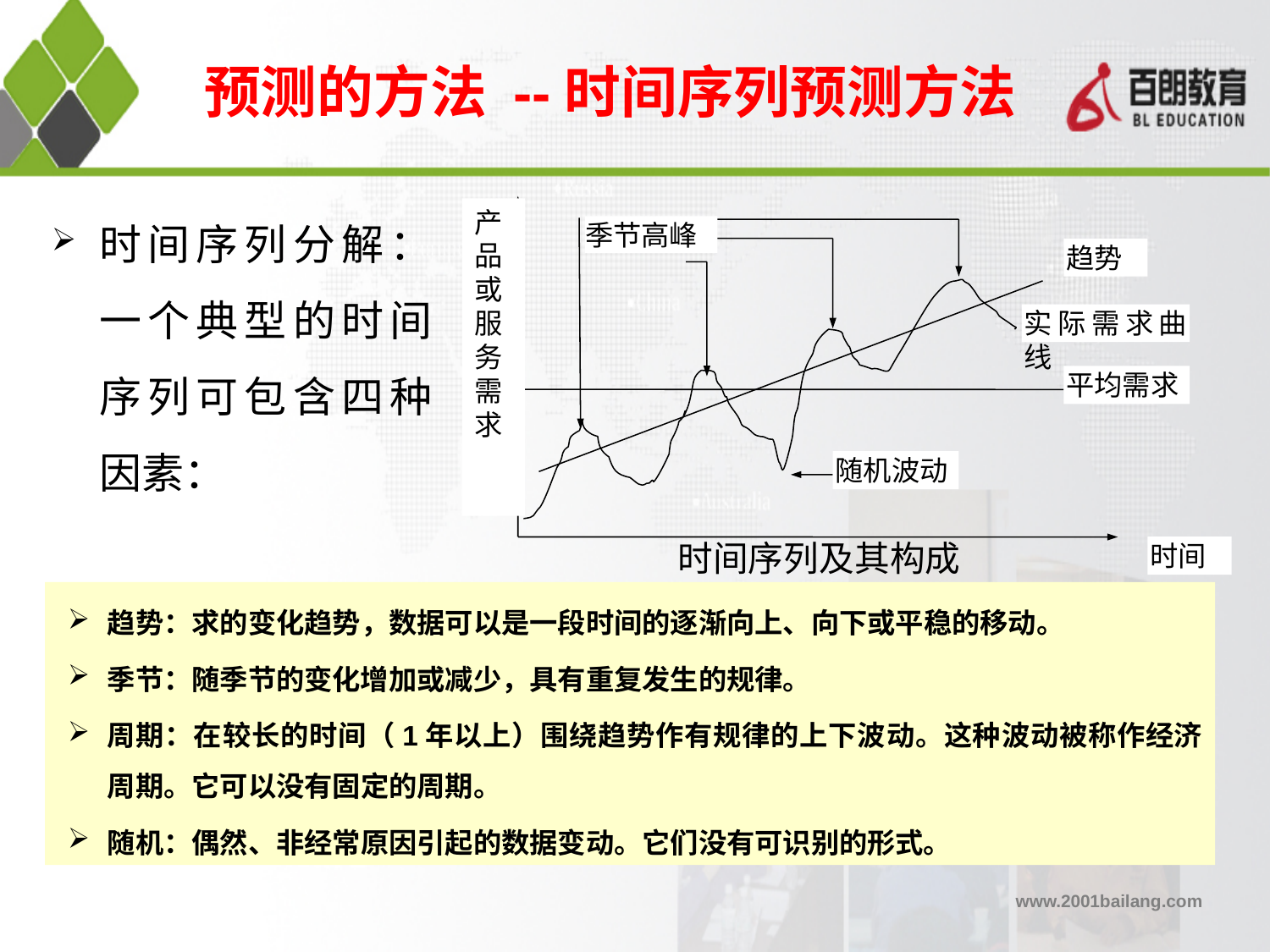

# 预测的方法 --时间序列预测方法
时间序列分解：一个典型的时间序列可包含四种因素：

产
品
或
服
务
需
求
季节高峰

趋势

实际需求曲线
平均需求

随机波动
时间

时间序列及其构成
趋势：求的变化趋势，数据可以是一段时间的逐渐向上、向下或平稳的移动。
季节：随季节的变化增加或减少，具有重复发生的规律。
周期：在较长的时间（1年以上）围绕趋势作有规律的上下波动。这种波动被称作经济周期。它可以没有固定的周期。
随机：偶然、非经常原因引起的数据变动。它们没有可识别的形式。